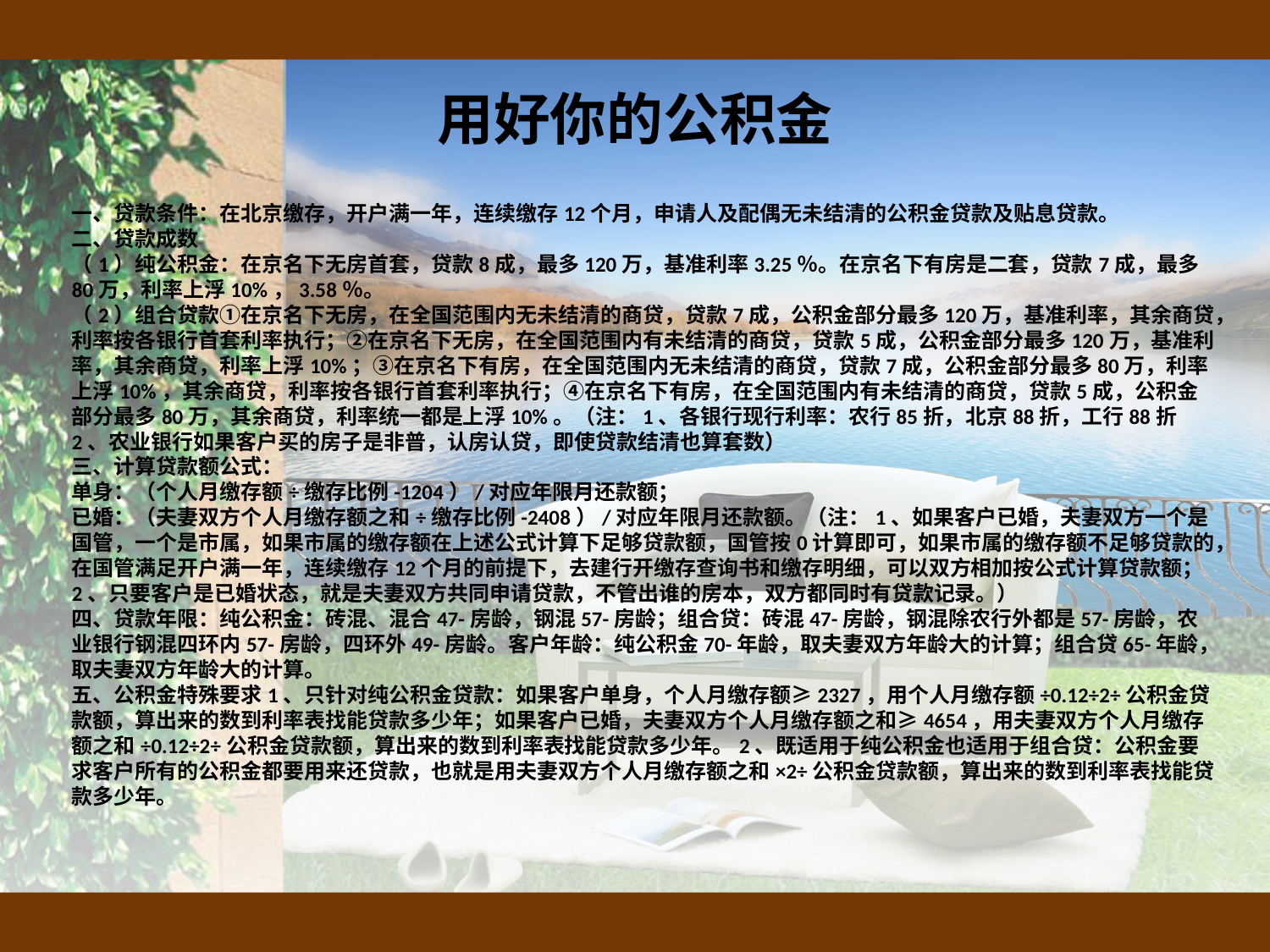

# 用好你的公积金

一、贷款条件：在北京缴存，开户满一年，连续缴存12个月，申请人及配偶无未结清的公积金贷款及贴息贷款。
二、贷款成数
（1）纯公积金：在京名下无房首套，贷款8成，最多120万，基准利率3.25％。在京名下有房是二套，贷款7成，最多80万，利率上浮10%，3.58％。
（2）组合贷款①在京名下无房，在全国范围内无未结清的商贷，贷款7成，公积金部分最多120万，基准利率，其余商贷，利率按各银行首套利率执行；②在京名下无房，在全国范围内有未结清的商贷，贷款5成，公积金部分最多120万，基准利率，其余商贷，利率上浮10%；③在京名下有房，在全国范围内无未结清的商贷，贷款7成，公积金部分最多80万，利率上浮10%，其余商贷，利率按各银行首套利率执行；④在京名下有房，在全国范围内有未结清的商贷，贷款5成，公积金部分最多80万，其余商贷，利率统一都是上浮10%。（注：1、各银行现行利率：农行85折，北京88折，工行88折2、农业银行如果客户买的房子是非普，认房认贷，即使贷款结清也算套数）
三、计算贷款额公式：
单身：（个人月缴存额÷缴存比例-1204）/对应年限月还款额；
已婚：（夫妻双方个人月缴存额之和÷缴存比例-2408）/对应年限月还款额。（注：1、如果客户已婚，夫妻双方一个是国管，一个是市属，如果市属的缴存额在上述公式计算下足够贷款额，国管按0计算即可，如果市属的缴存额不足够贷款的，在国管满足开户满一年，连续缴存12个月的前提下，去建行开缴存查询书和缴存明细，可以双方相加按公式计算贷款额；2、只要客户是已婚状态，就是夫妻双方共同申请贷款，不管出谁的房本，双方都同时有贷款记录。）
四、贷款年限：纯公积金：砖混、混合47-房龄，钢混57-房龄；组合贷：砖混47-房龄，钢混除农行外都是57-房龄，农业银行钢混四环内57-房龄，四环外49-房龄。客户年龄：纯公积金70-年龄，取夫妻双方年龄大的计算；组合贷65-年龄，取夫妻双方年龄大的计算。
五、公积金特殊要求1、只针对纯公积金贷款：如果客户单身，个人月缴存额≥2327，用个人月缴存额÷0.12÷2÷公积金贷款额，算出来的数到利率表找能贷款多少年；如果客户已婚，夫妻双方个人月缴存额之和≥4654，用夫妻双方个人月缴存额之和÷0.12÷2÷公积金贷款额，算出来的数到利率表找能贷款多少年。2、既适用于纯公积金也适用于组合贷：公积金要求客户所有的公积金都要用来还贷款，也就是用夫妻双方个人月缴存额之和×2÷公积金贷款额，算出来的数到利率表找能贷款多少年。